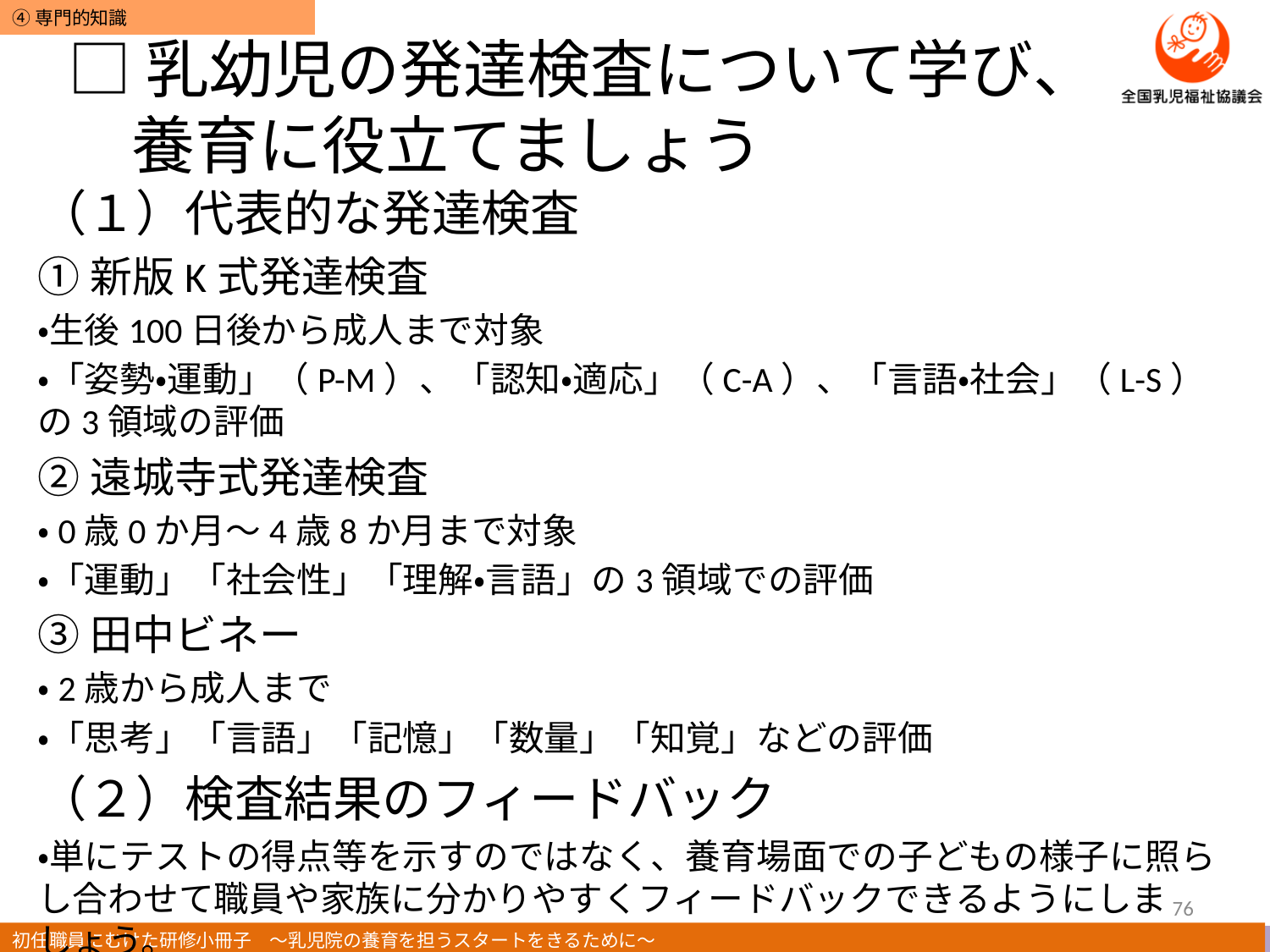

# □乳幼児の発達検査について学び、 　養育に役立てましょう
（１）代表的な発達検査
①新版K式発達検査
・生後100日後から成人まで対象
・「姿勢・運動」（P-M）、「認知・適応」（C-A）、「言語・社会」（L-S）の3領域の評価
②遠城寺式発達検査
・0歳0か月～4歳8か月まで対象
・「運動」「社会性」「理解・言語」の3領域での評価
③田中ビネー
・2歳から成人まで
・「思考」「言語」「記憶」「数量」「知覚」などの評価
（２）検査結果のフィードバック
・単にテストの得点等を示すのではなく、養育場面での子どもの様子に照らし合わせて職員や家族に分かりやすくフィードバックできるようにしましょう。

76